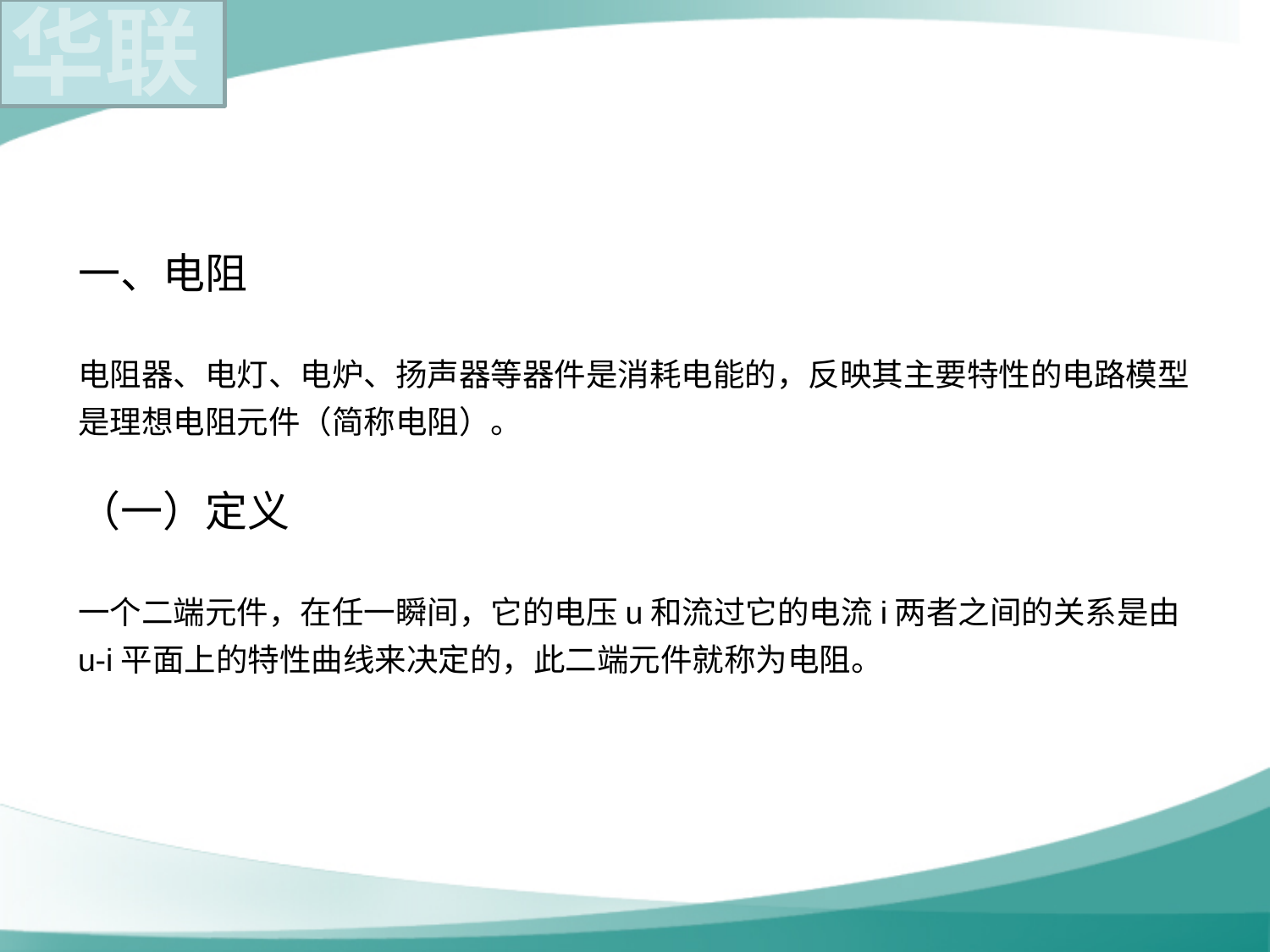

一、电阻
电阻器、电灯、电炉、扬声器等器件是消耗电能的，反映其主要特性的电路模型是理想电阻元件（简称电阻）。

（一）定义

一个二端元件，在任一瞬间，它的电压u和流过它的电流i两者之间的关系是由u-i平面上的特性曲线来决定的，此二端元件就称为电阻。